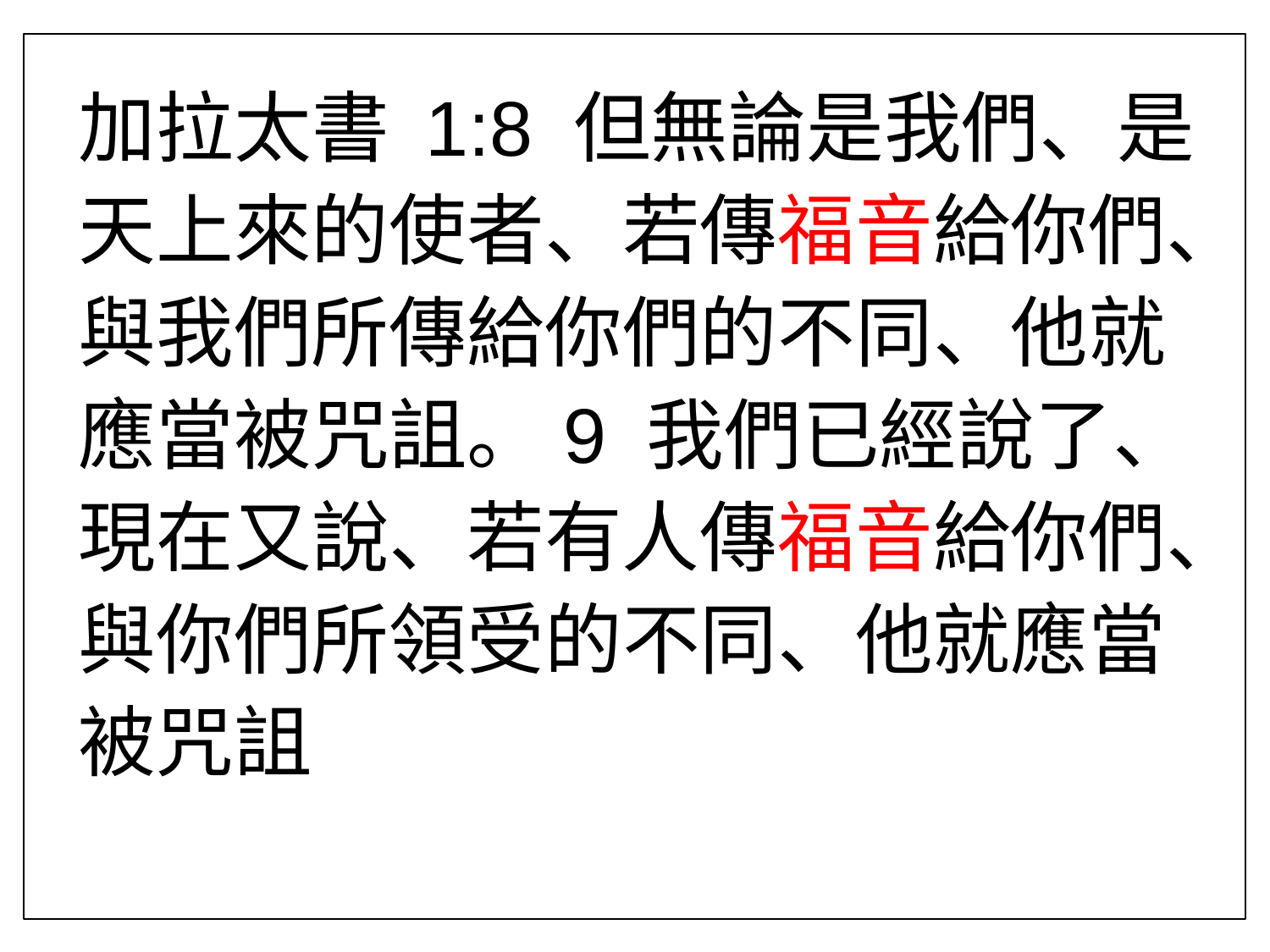

加拉太書 1:8 但無論是我們、是天上來的使者、若傳福音給你們、與我們所傳給你們的不同、他就應當被咒詛。9 我們已經說了、現在又說、若有人傳福音給你們、與你們所領受的不同、他就應當被咒詛